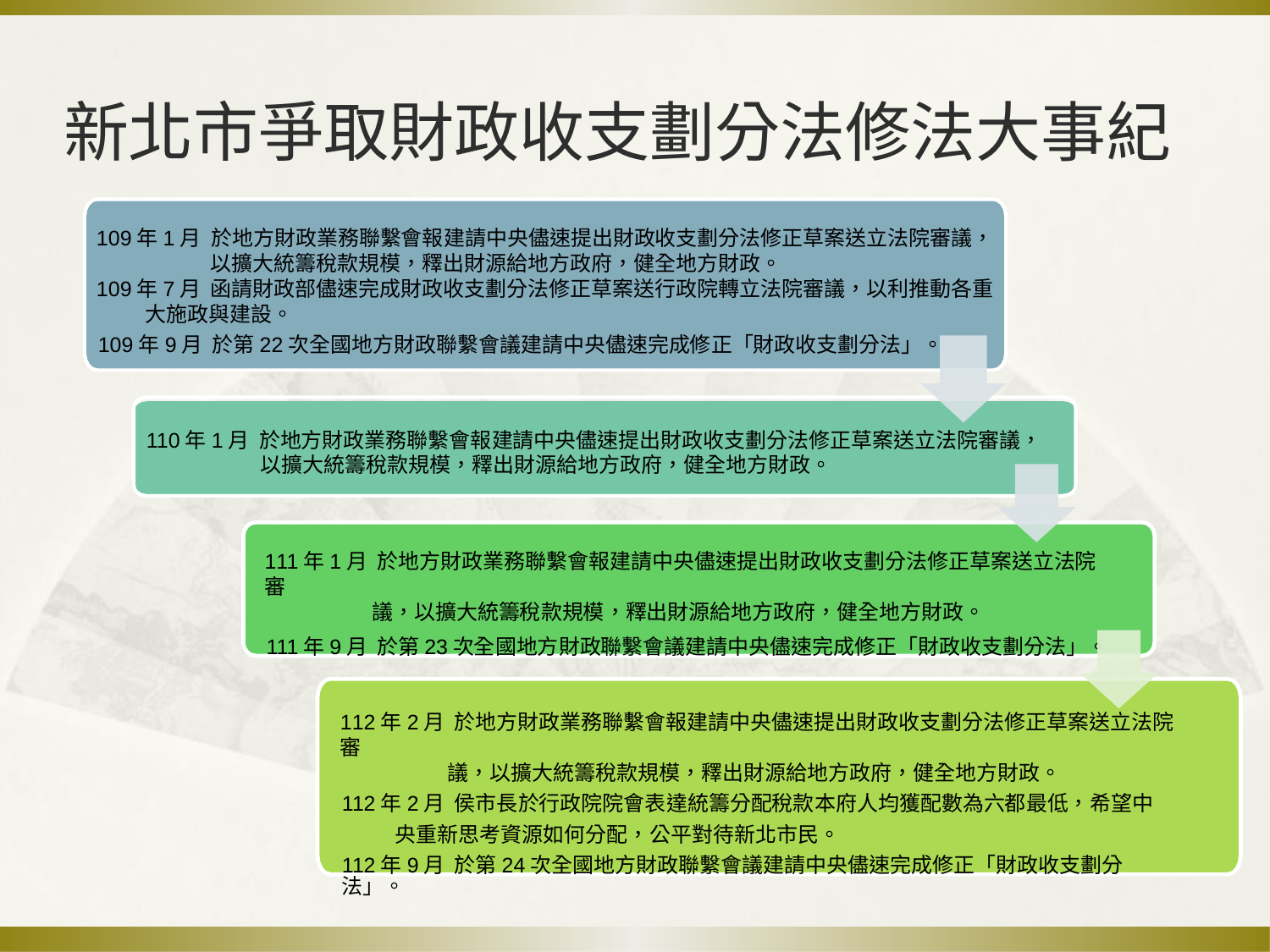

# 新北市爭取財政收支劃分法修法大事紀

  109年1月  於地方財政業務聯繫會報建請中央儘速提出財政收支劃分法修正草案送立法院審議，
                          以擴大統籌稅款規模，釋出財源給地方政府，健全地方財政。
  109年7月  函請財政部儘速完成財政收支劃分法修正草案送行政院轉立法院審議，以利推動各重
            大施政與建設。
  109年9月  於第22次全國地方財政聯繫會議建請中央儘速完成修正「財政收支劃分法」。

  110年1月  於地方財政業務聯繫會報建請中央儘速提出財政收支劃分法修正草案送立法院審議，
                          以擴大統籌稅款規模，釋出財源給地方政府，健全地方財政。

111年1月  於地方財政業務聯繫會報建請中央儘速提出財政收支劃分法修正草案送立法院審
                      議，以擴大統籌稅款規模，釋出財源給地方政府，健全地方財政。
111年9月  於第23次全國地方財政聯繫會議建請中央儘速完成修正「財政收支劃分法」。

112年2月  於地方財政業務聯繫會報建請中央儘速提出財政收支劃分法修正草案送立法院審
                      議，以擴大統籌稅款規模，釋出財源給地方政府，健全地方財政。
112年2月  侯市長於行政院院會表達統籌分配稅款本府人均獲配數為六都最低，希望中
          央重新思考資源如何分配，公平對待新北市民。
112年9月  於第24次全國地方財政聯繫會議建請中央儘速完成修正「財政收支劃分法」。